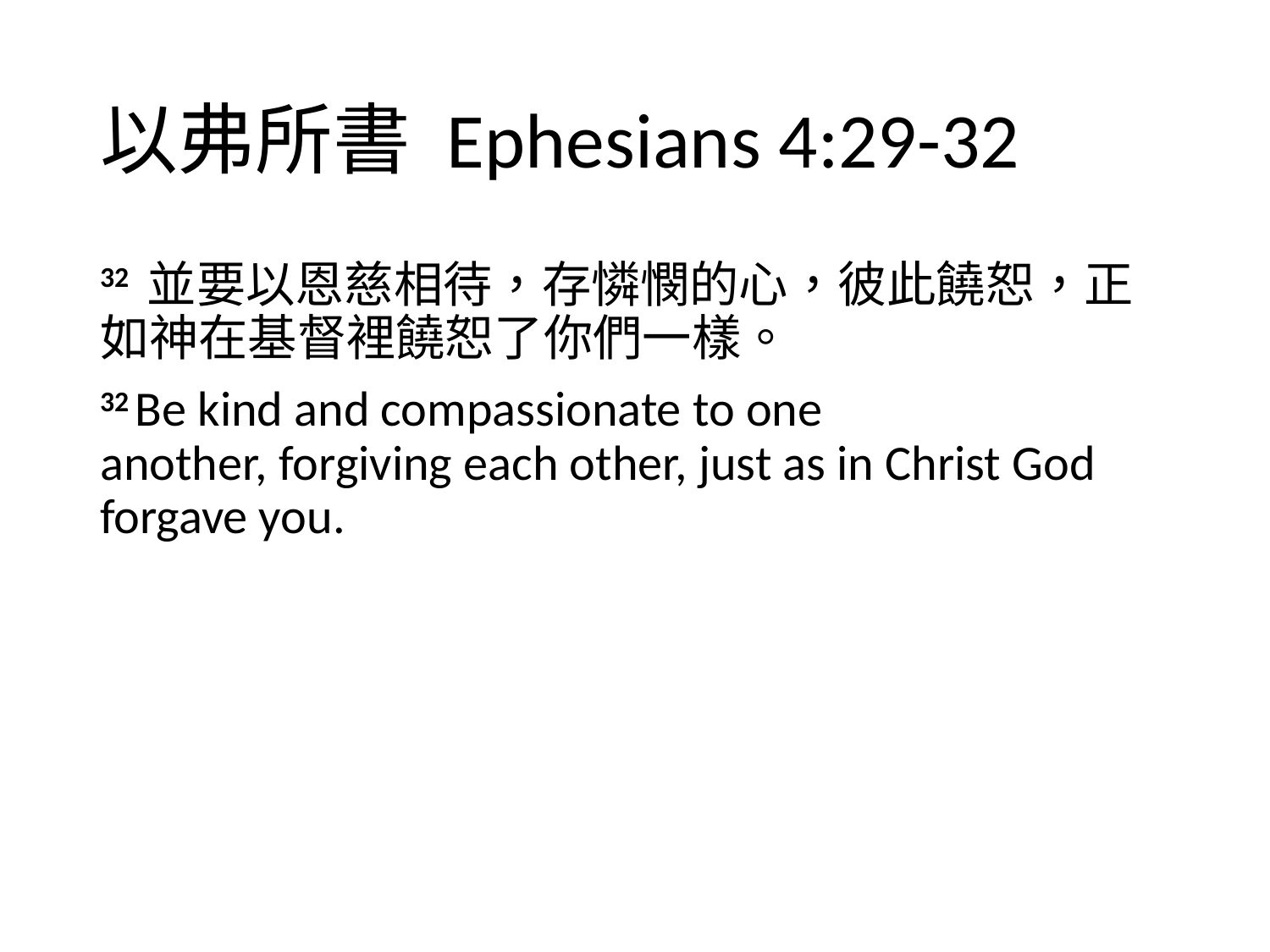

# 以弗所書 Ephesians 4:29-32
32 並要以恩慈相待，存憐憫的心，彼此饒恕，正如神在基督裡饒恕了你們一樣。
32 Be kind and compassionate to one another, forgiving each other, just as in Christ God forgave you.